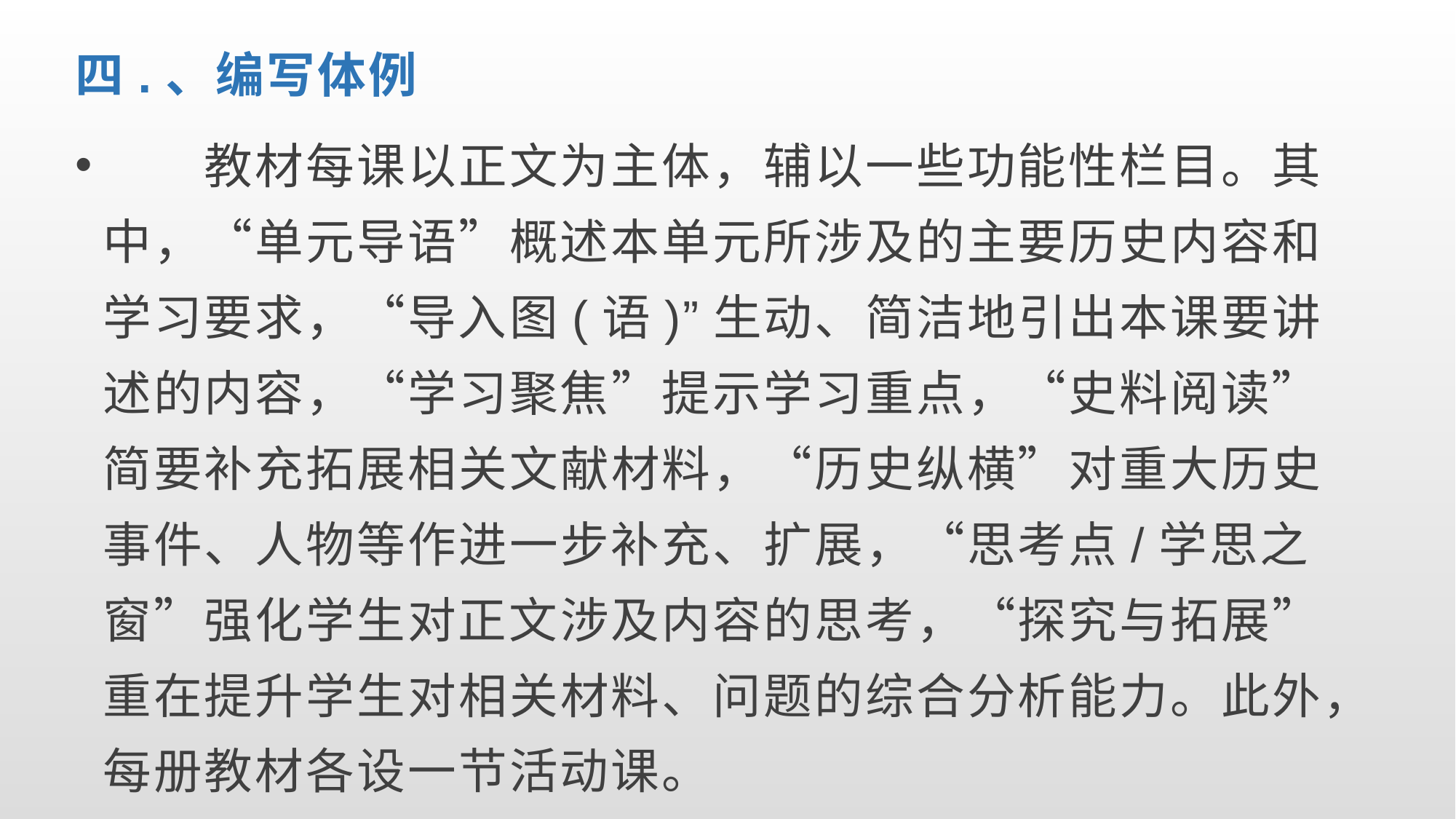

四.、编写体例
　　教材每课以正文为主体，辅以一些功能性栏目。其中，“单元导语”概述本单元所涉及的主要历史内容和学习要求，“导入图(语)”生动、简洁地引出本课要讲述的内容，“学习聚焦”提示学习重点，“史料阅读”简要补充拓展相关文献材料，“历史纵横”对重大历史事件、人物等作进一步补充、扩展，“思考点/学思之窗”强化学生对正文涉及内容的思考，“探究与拓展”重在提升学生对相关材料、问题的综合分析能力。此外，每册教材各设一节活动课。
#